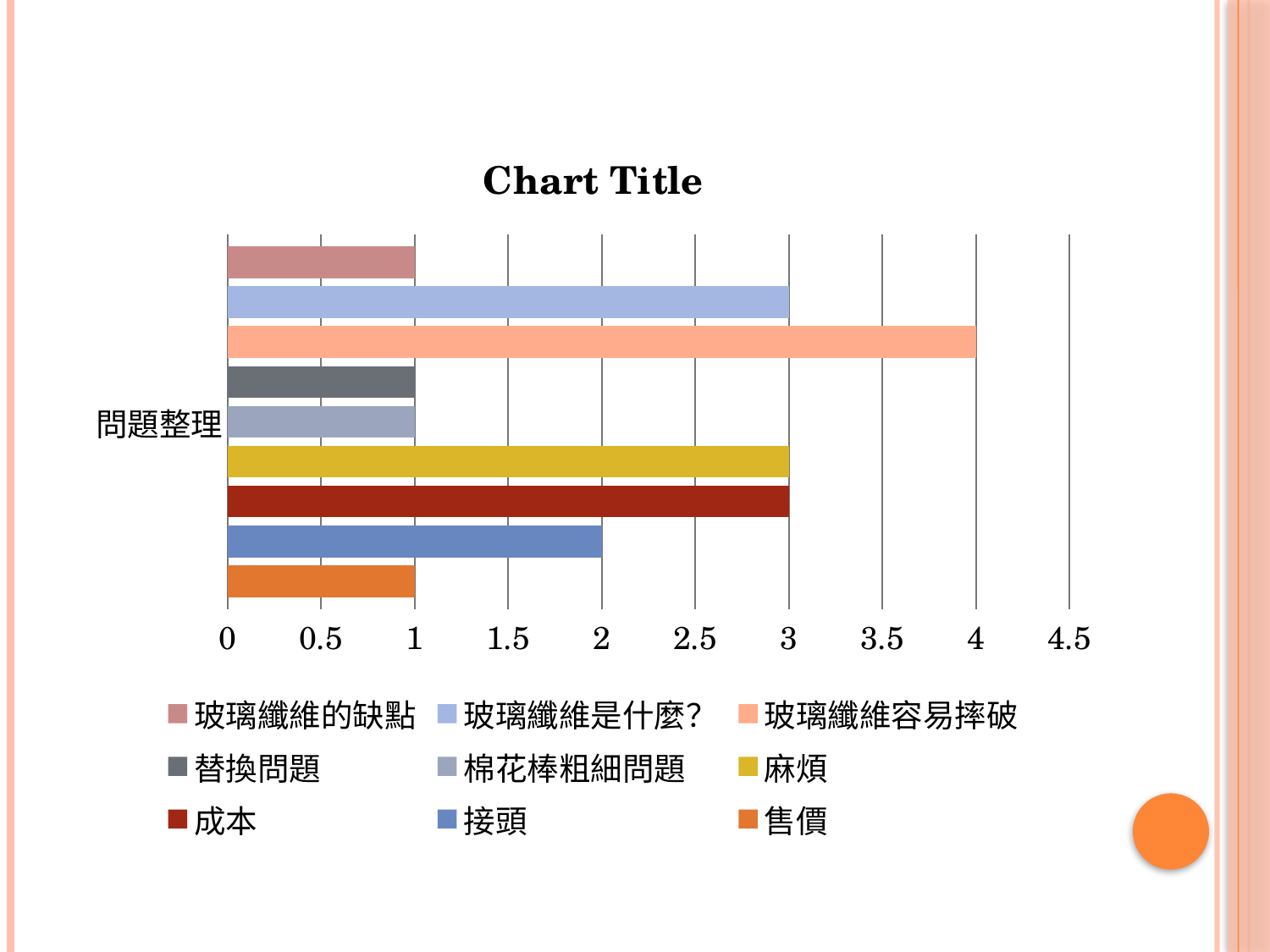

### Chart:

| Category | 售價 | 接頭 | 成本 | 麻煩 | 棉花棒粗細問題 | 替換問題 | 玻璃纖維容易摔破 | 玻璃纖維是什麼？ | 玻璃纖維的缺點 |
|---|---|---|---|---|---|---|---|---|---|
| 問題整理 | 1.0 | 2.0 | 3.0 | 3.0 | 1.0 | 1.0 | 4.0 | 3.0 | 1.0 |